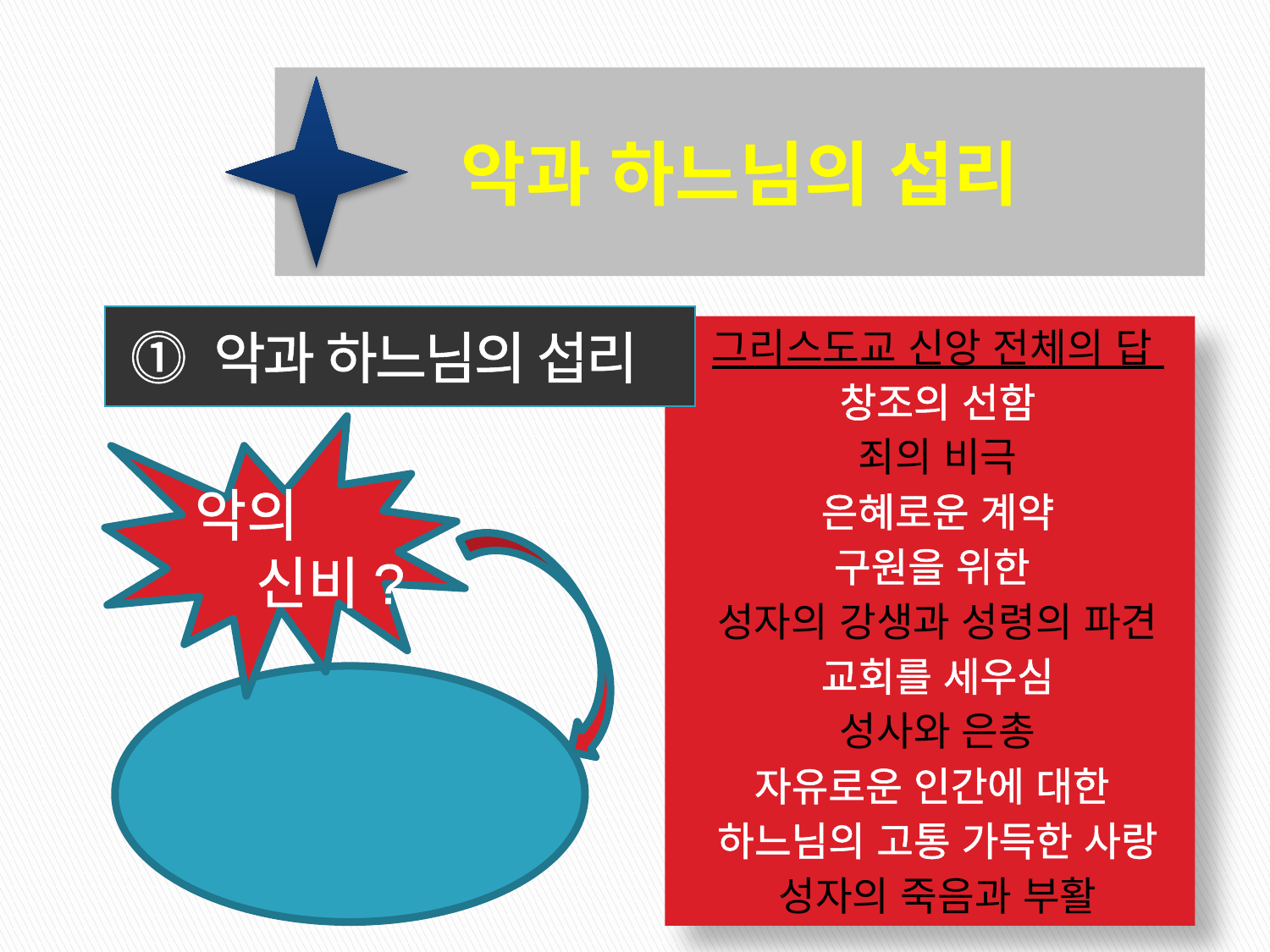

# 악과 하느님의 섭리

⓵ 악과 하느님의 섭리
그리스도교 신앙 전체의 답
창조의 선함
죄의 비극
은혜로운 계약
구원을 위한
성자의 강생과 성령의 파견
교회를 세우심
성사와 은총
자유로운 인간에 대한
하느님의 고통 가득한 사랑
성자의 죽음과 부활
악의
   신비?

하느님께서는 악과 죄의 비극을 통해서까지도 인간을 구원을 이룩하신다.